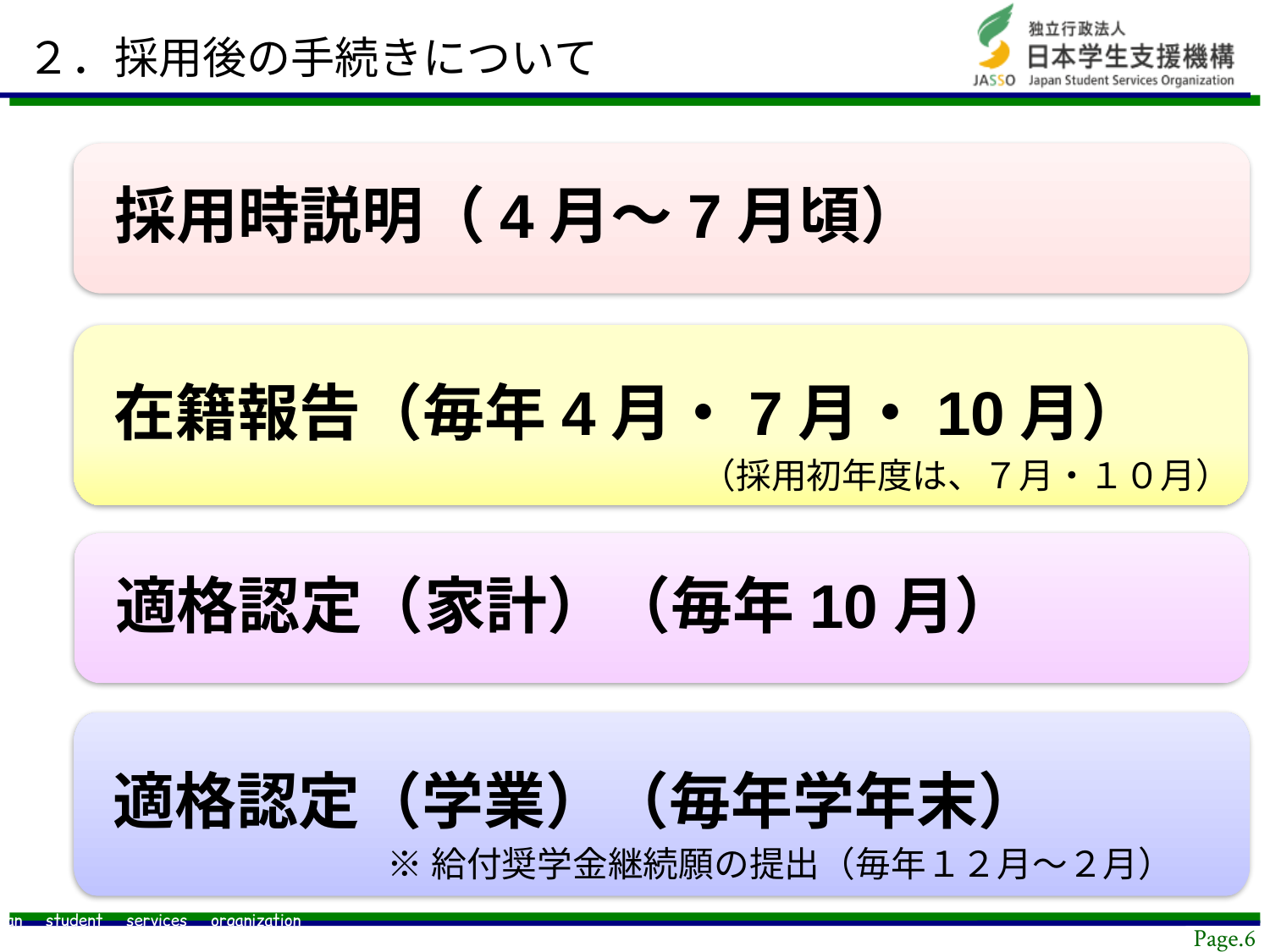

# ２．採用後の手続きについて
採用時説明（4月～7月頃）
在籍報告（毎年4月・7月・10月）
（採用初年度は、７月・１０月）
適格認定（家計）（毎年10月）
適格認定（学業）（毎年学年末）
※給付奨学金継続願の提出（毎年１２月～２月）